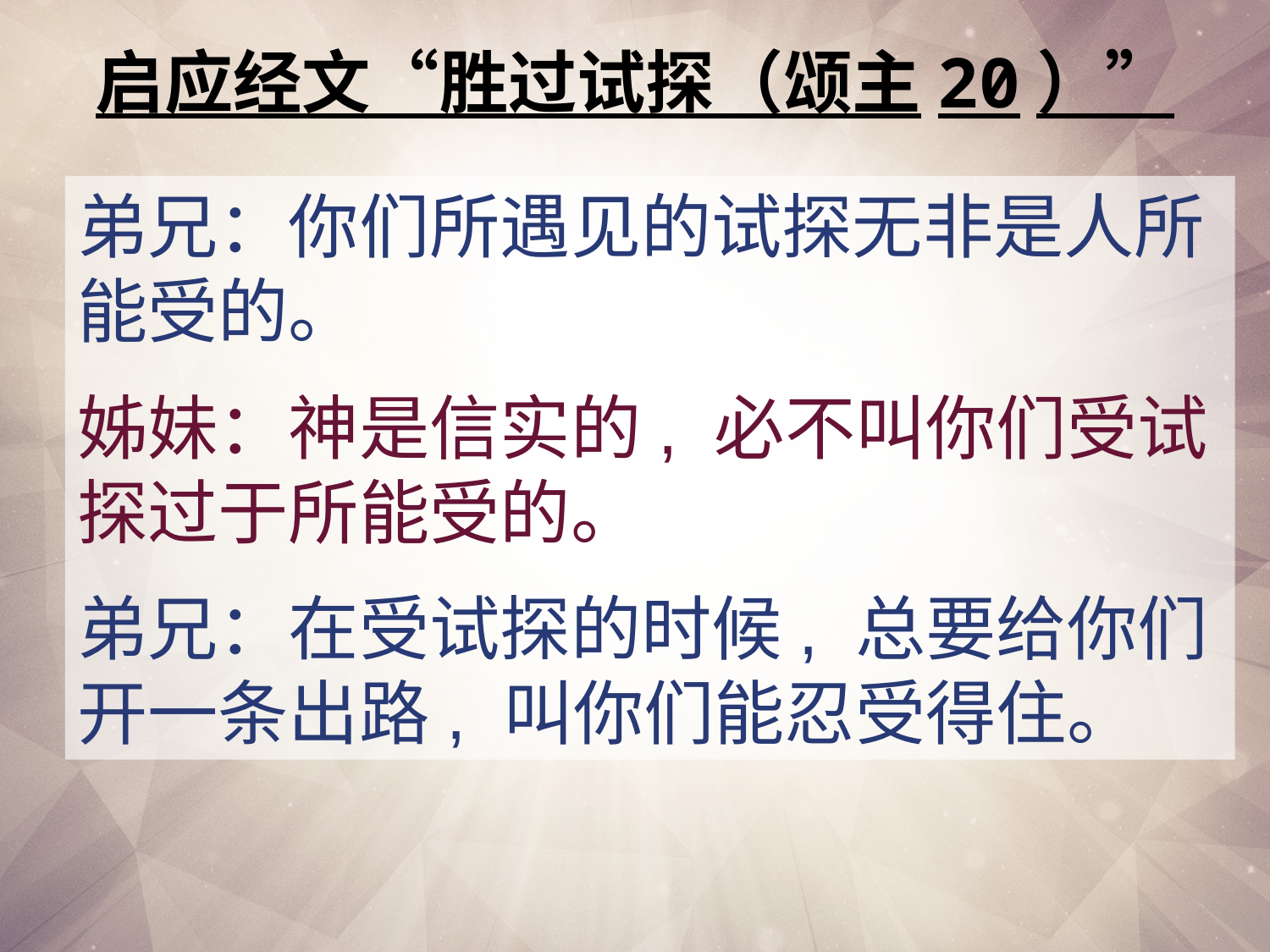

# 启应经文“胜过试探（颂主20）”
弟兄：你们所遇见的试探无非是人所能受的。
姊妹：神是信实的, 必不叫你们受试探过于所能受的。
弟兄：在受试探的时候, 总要给你们开一条出路, 叫你们能忍受得住。